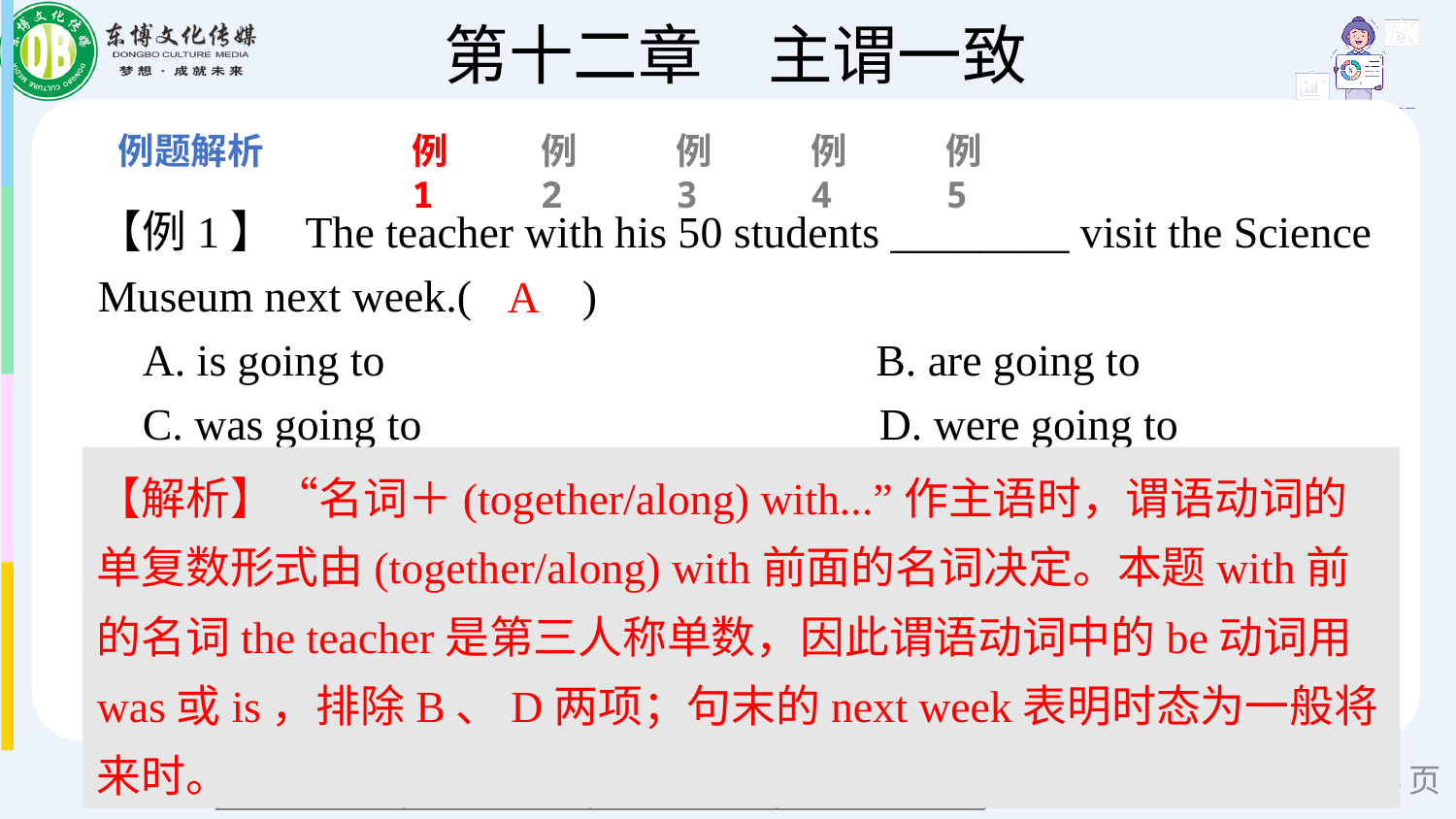

例1
例2
例3
例4
例5
【例1】  The teacher with his 50 students ________ visit the Science Museum next week.(　　)
    A. is going to                                            B. are going to
    C. was going to                                         D. were going to

A
【解析】“名词＋(together/along) with...”作主语时，谓语动词的单复数形式由(together/along) with前面的名词决定。本题with前的名词the teacher是第三人称单数，因此谓语动词中的be动词用was或is，排除B、D两项；句末的next week表明时态为一般将来时。
第59页，共74页